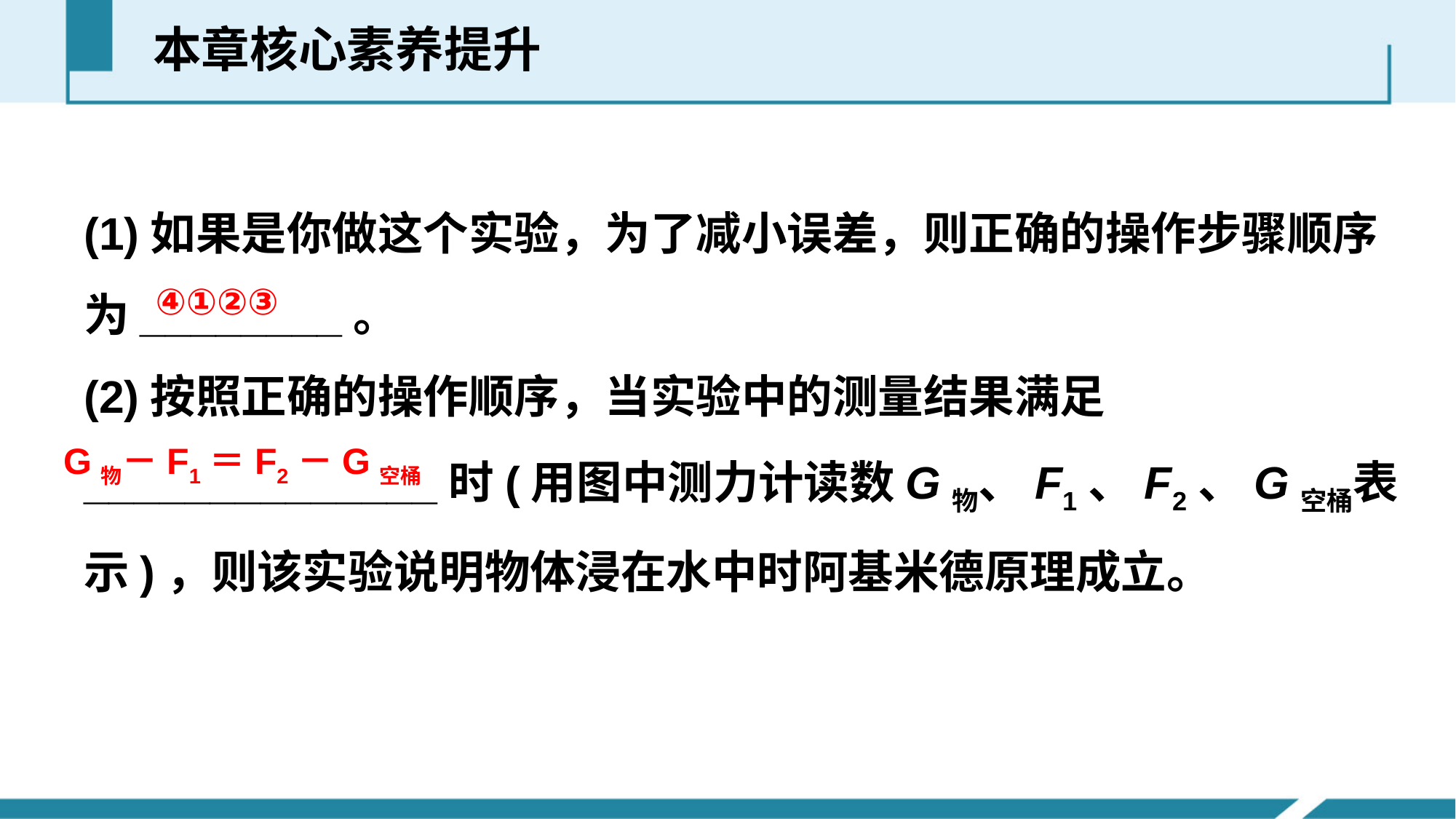

本章核心素养提升
(1)如果是你做这个实验，为了减小误差，则正确的操作步骤顺序为________。
(2)按照正确的操作顺序，当实验中的测量结果满足______________时(用图中测力计读数G物、F1、F2、G空桶表示)，则该实验说明物体浸在水中时阿基米德原理成立。
④①②③
G物－F1＝F2－G空桶